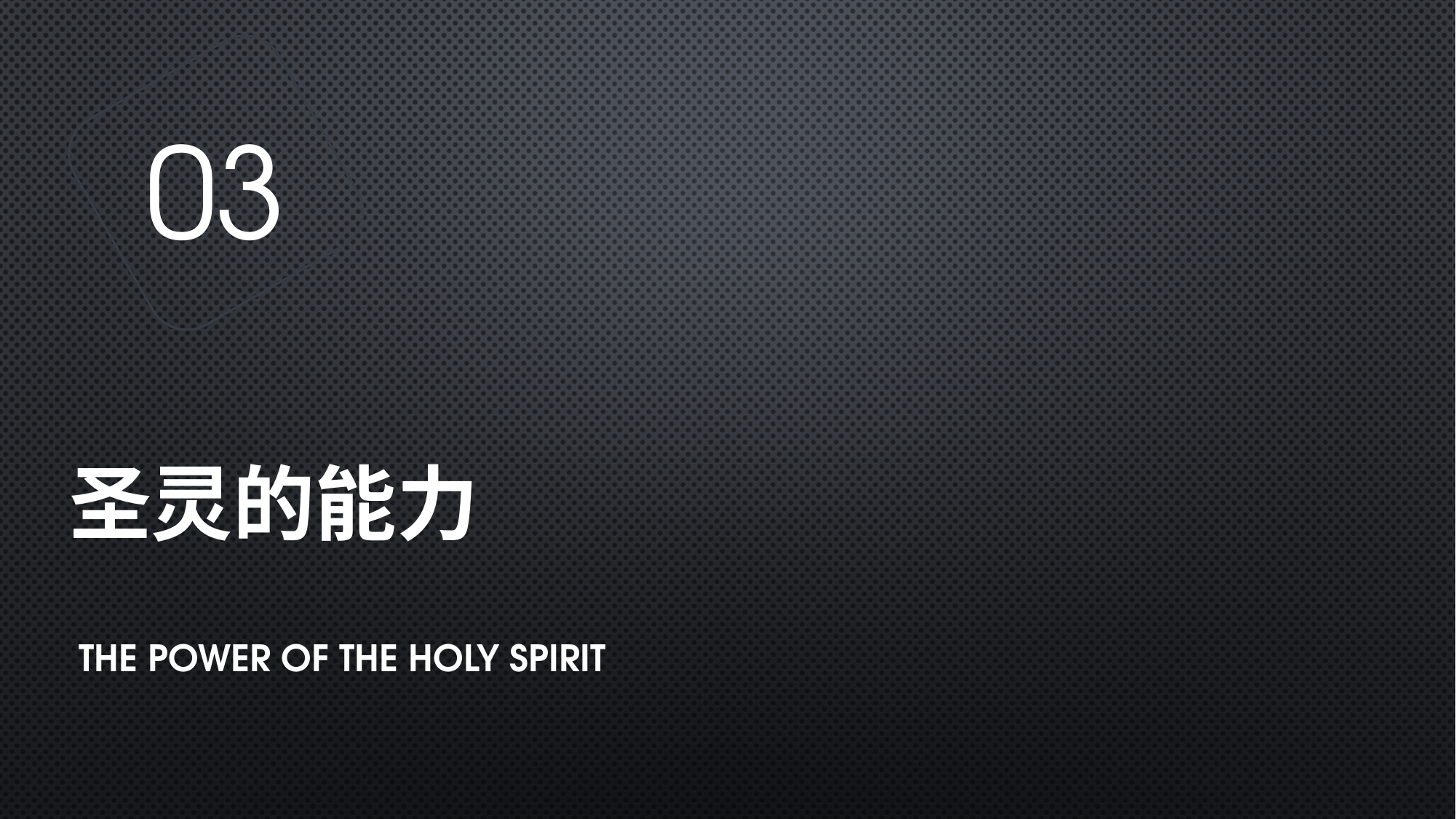

03
# 圣灵的能力
 The power of the Holy Spirit